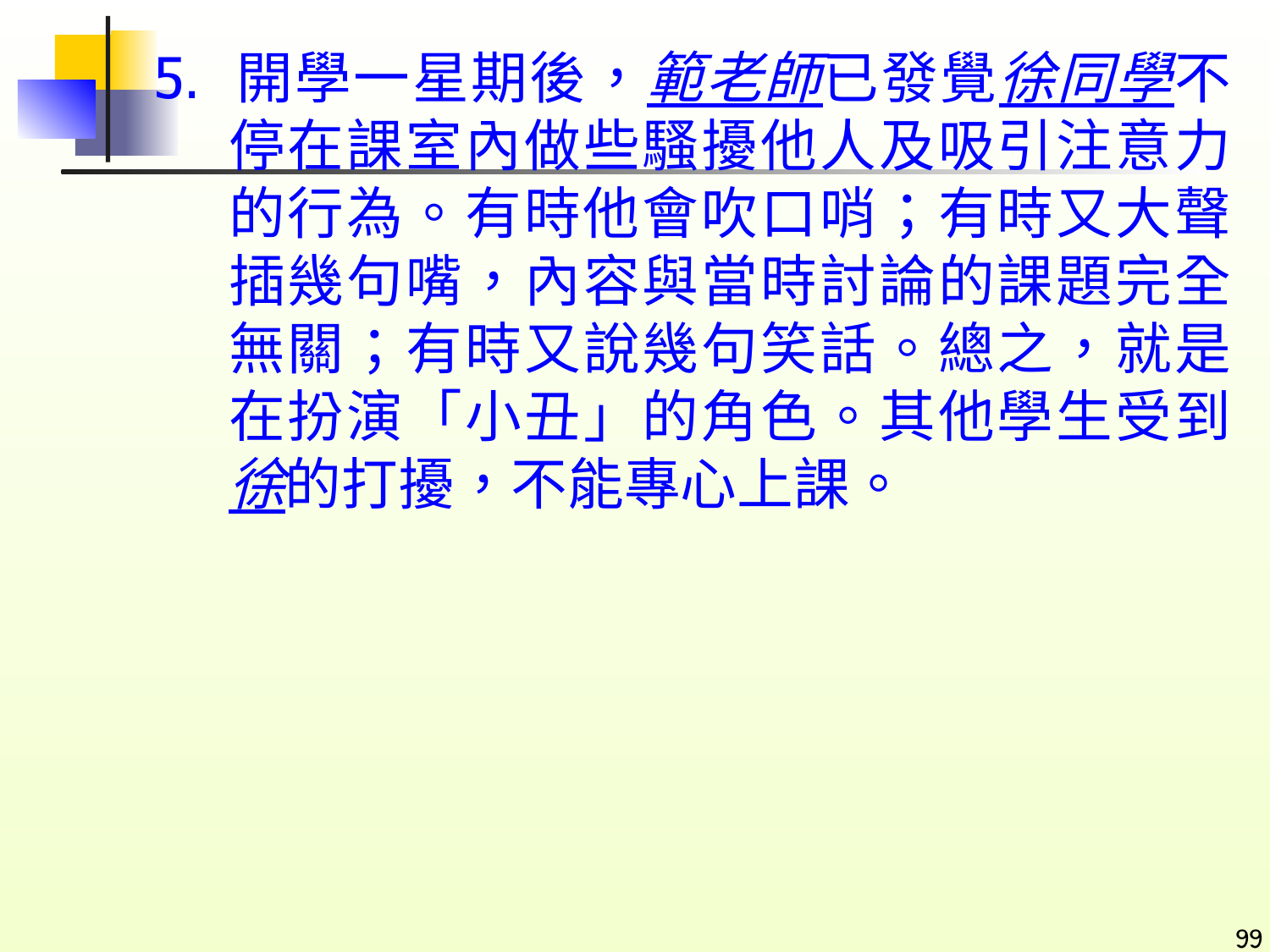

5. 開學一星期後，範老師已發覺徐同學不停在課室內做些騷擾他人及吸引注意力的行為。有時他會吹口哨；有時又大聲插幾句嘴，內容與當時討論的課題完全無關；有時又說幾句笑話。總之，就是在扮演「小丑」的角色。其他學生受到徐的打擾，不能專心上課。

99